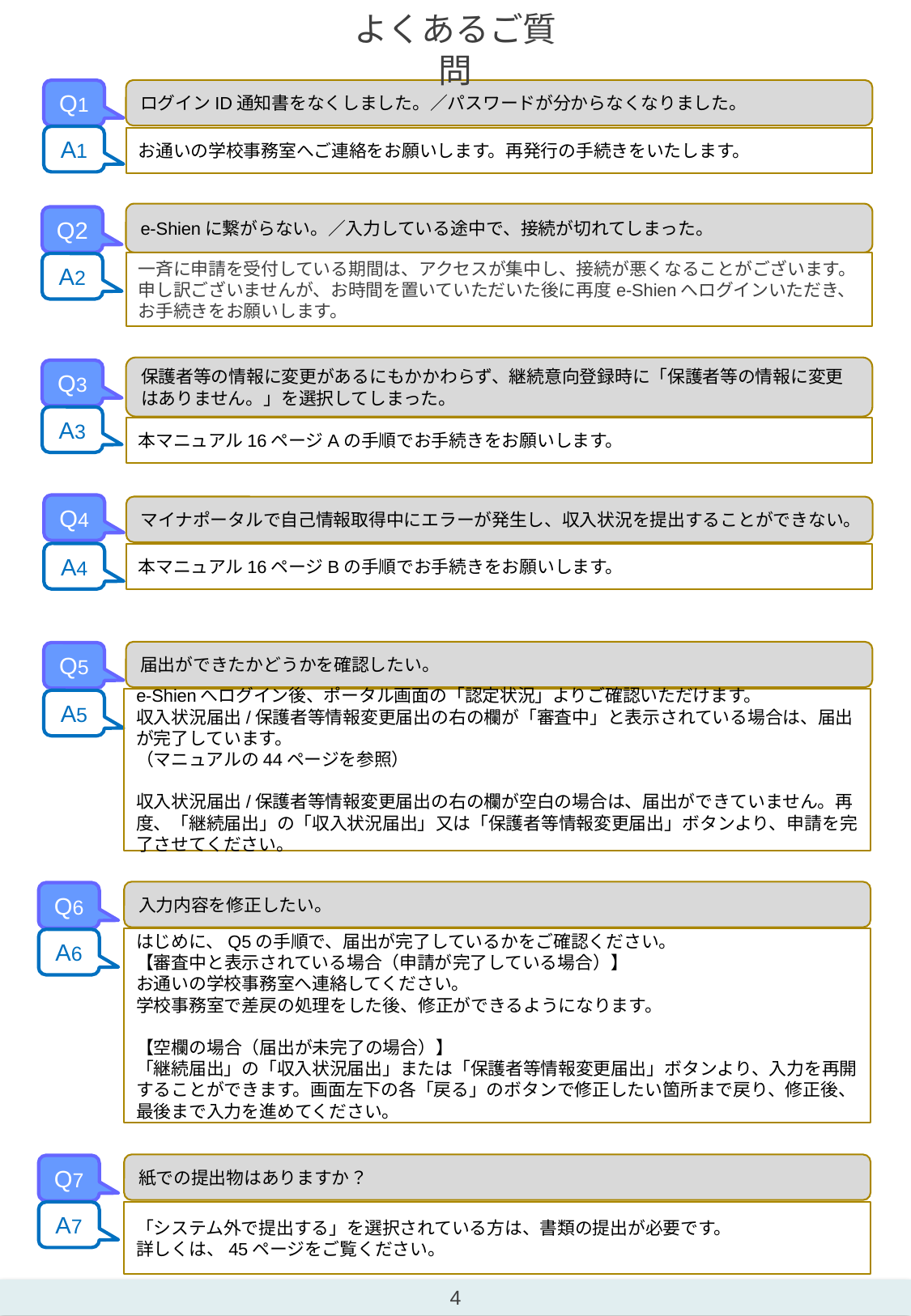

よくあるご質問
ログインID通知書をなくしました。／パスワードが分からなくなりました。
Q1
A1
お通いの学校事務室へご連絡をお願いします。再発行の手続きをいたします。
e-Shienに繋がらない。／入力している途中で、接続が切れてしまった。
Q2
一斉に申請を受付している期間は、アクセスが集中し、接続が悪くなることがございます。
申し訳ございませんが、お時間を置いていただいた後に再度e-Shienへログインいただき、お手続きをお願いします。
A2
保護者等の情報に変更があるにもかかわらず、継続意向登録時に「保護者等の情報に変更はありません。」を選択してしまった。
Q3
A3
本マニュアル16ページAの手順でお手続きをお願いします。
Q4
マイナポータルで自己情報取得中にエラーが発生し、収入状況を提出することができない。
A4
本マニュアル16ページBの手順でお手続きをお願いします。
届出ができたかどうかを確認したい。
Q5
e-Shienへログイン後、ポータル画面の「認定状況」よりご確認いただけます。
収入状況届出/保護者等情報変更届出の右の欄が「審査中」と表示されている場合は、届出が完了しています。
（マニュアルの44ページを参照）

収入状況届出/保護者等情報変更届出の右の欄が空白の場合は、届出ができていません。再度、「継続届出」の「収入状況届出」又は「保護者等情報変更届出」ボタンより、申請を完了させてください。
A5
入力内容を修正したい。
Q6
はじめに、Q5の手順で、届出が完了しているかをご確認ください。
【審査中と表示されている場合（申請が完了している場合）】
お通いの学校事務室へ連絡してください。
学校事務室で差戻の処理をした後、修正ができるようになります。

【空欄の場合（届出が未完了の場合）】
「継続届出」の「収入状況届出」または「保護者等情報変更届出」ボタンより、入力を再開することができます。画面左下の各「戻る」のボタンで修正したい箇所まで戻り、修正後、最後まで入力を進めてください。
A6
紙での提出物はありますか？
Q7
A7
「システム外で提出する」を選択されている方は、書類の提出が必要です。
詳しくは、45ページをご覧ください。